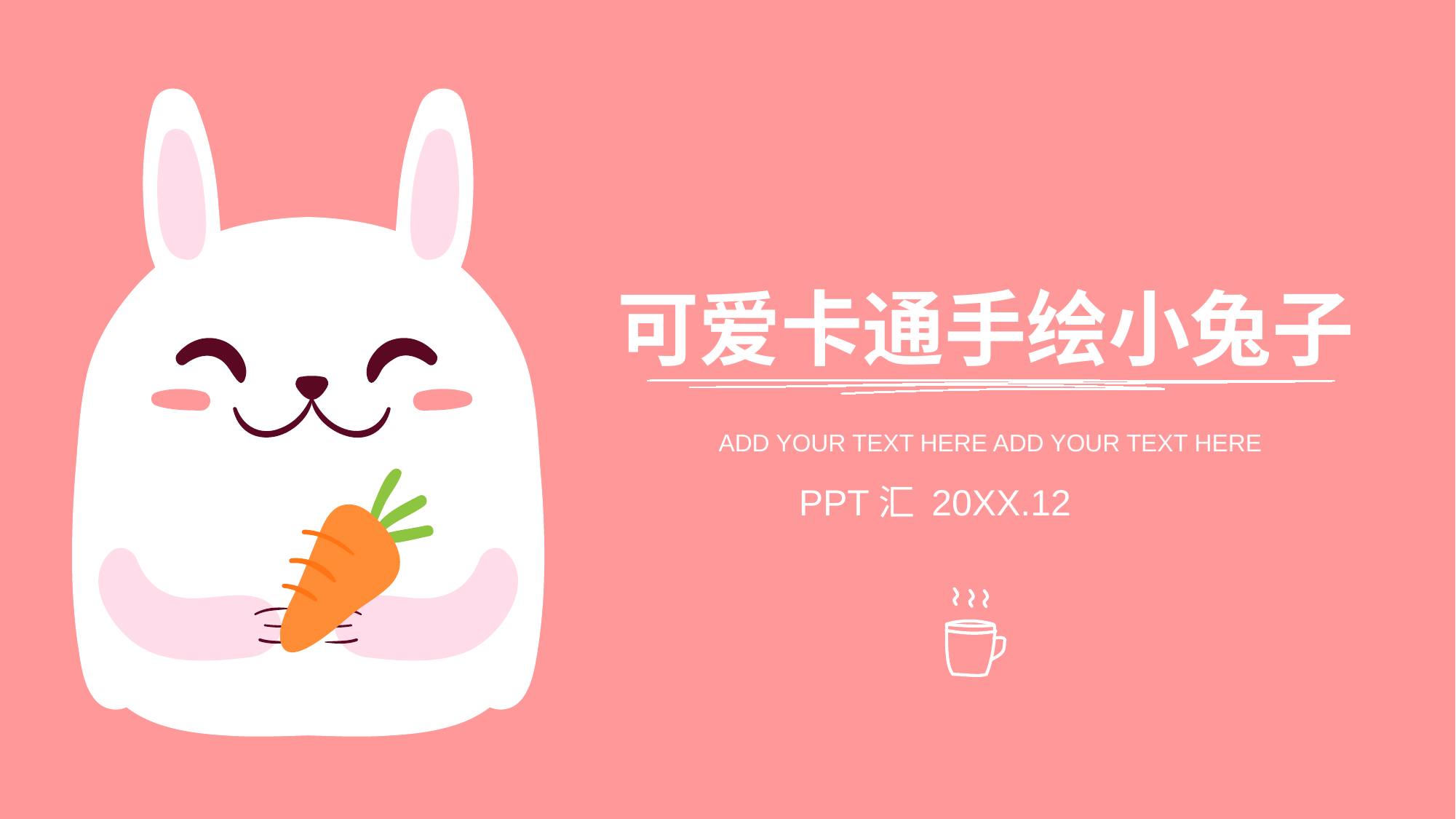

可爱卡通手绘小兔子

ADD YOUR TEXT HERE ADD YOUR TEXT HERE
PPT汇 20XX.12